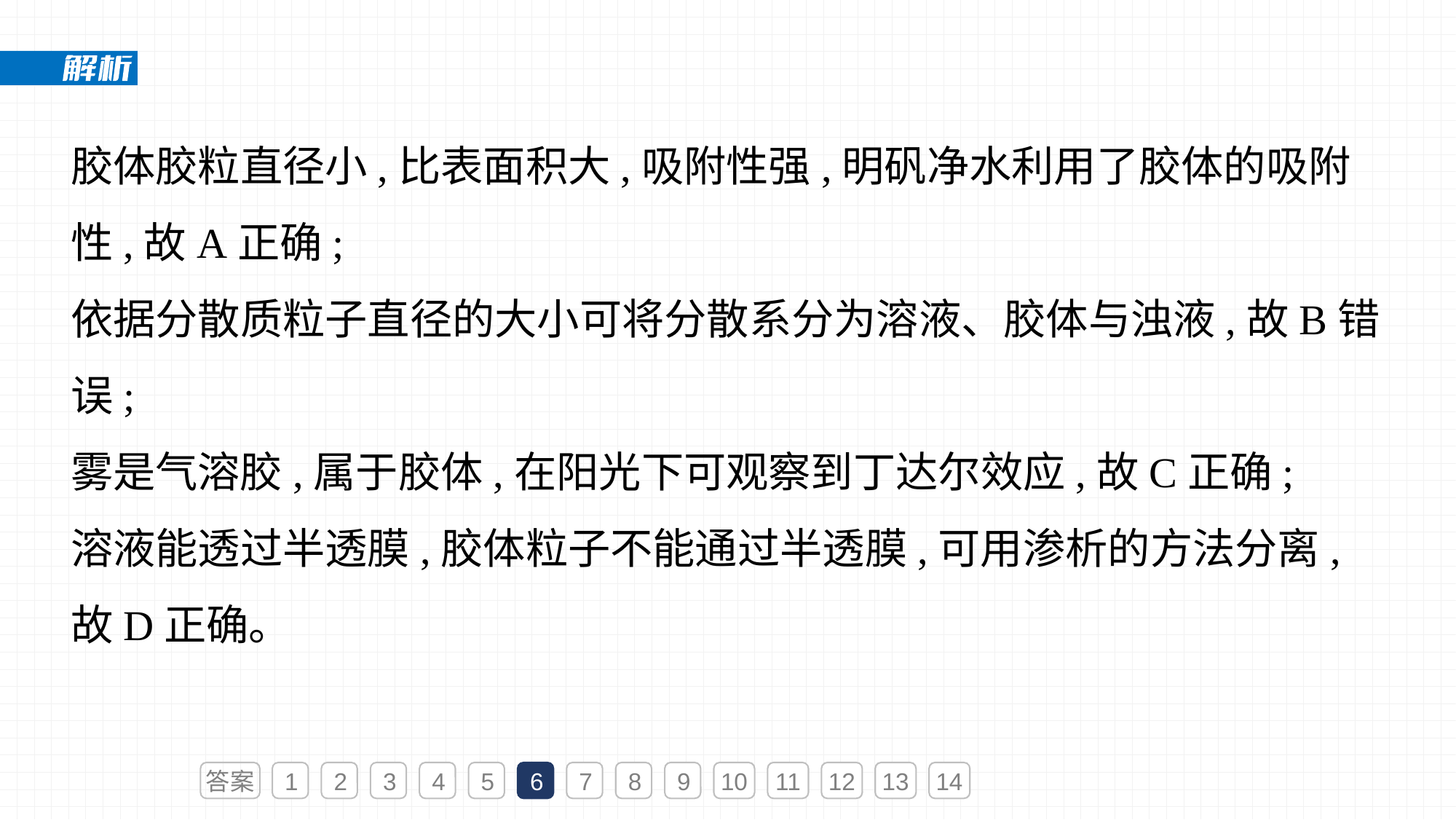

胶体胶粒直径小,比表面积大,吸附性强,明矾净水利用了胶体的吸附性,故A正确;
依据分散质粒子直径的大小可将分散系分为溶液、胶体与浊液,故B错误;
雾是气溶胶,属于胶体,在阳光下可观察到丁达尔效应,故C正确;
溶液能透过半透膜,胶体粒子不能通过半透膜,可用渗析的方法分离,故D正确。
答案
1
2
3
4
5
6
7
8
9
10
11
12
13
14